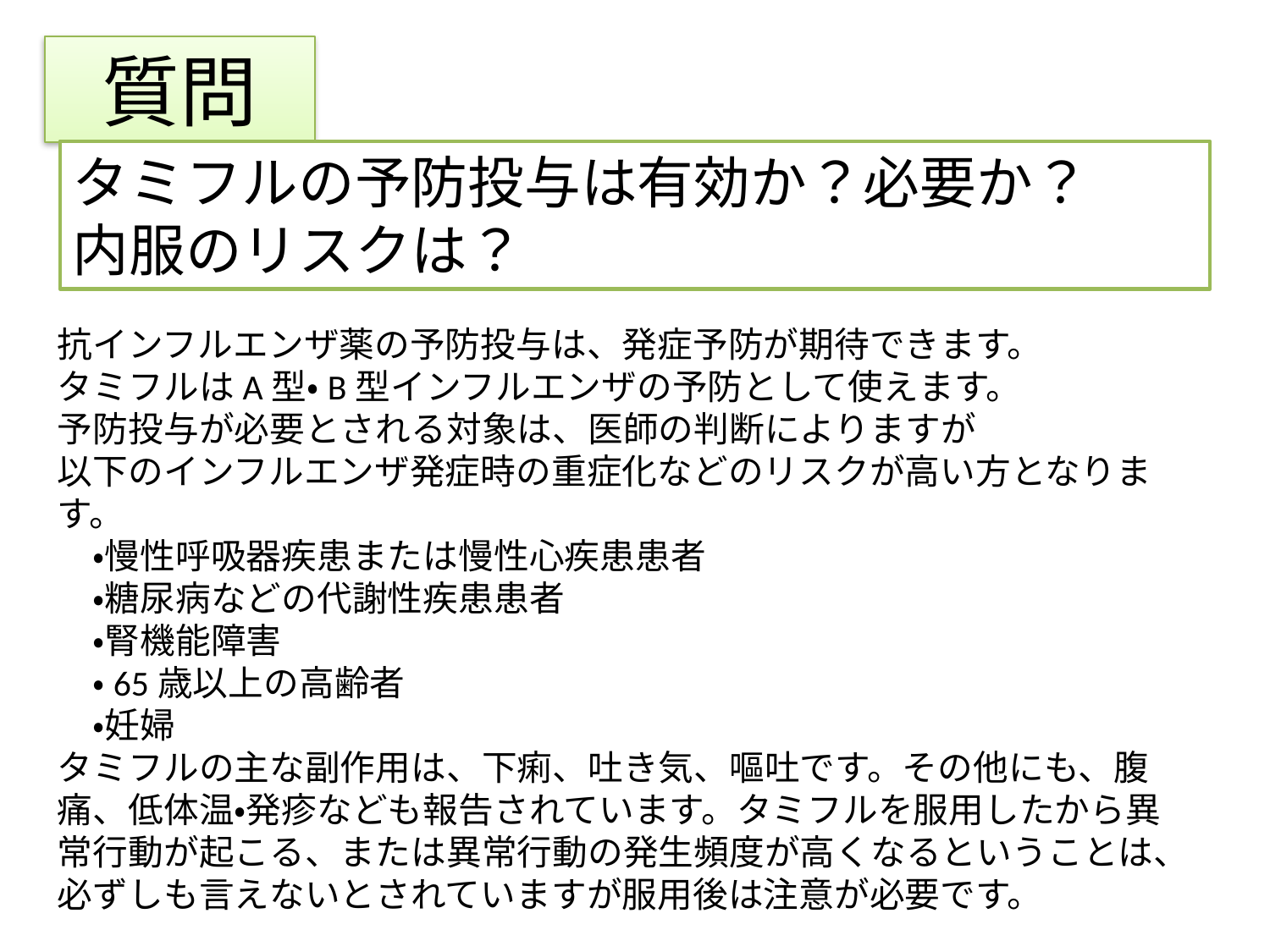

質問
タミフルの予防投与は有効か？必要か？
内服のリスクは？
抗インフルエンザ薬の予防投与は、発症予防が期待できます。
タミフルはA型・B型インフルエンザの予防として使えます。
予防投与が必要とされる対象は、医師の判断によりますが
以下のインフルエンザ発症時の重症化などのリスクが高い方となります。
　・慢性呼吸器疾患または慢性心疾患患者
　・糖尿病などの代謝性疾患患者
　・腎機能障害
　・65歳以上の高齢者
　・妊婦
タミフルの主な副作用は、下痢、吐き気、嘔吐です。その他にも、腹痛、低体温・発疹なども報告されています。タミフルを服用したから異常行動が起こる、または異常行動の発生頻度が高くなるということは、必ずしも言えないとされていますが服用後は注意が必要です。